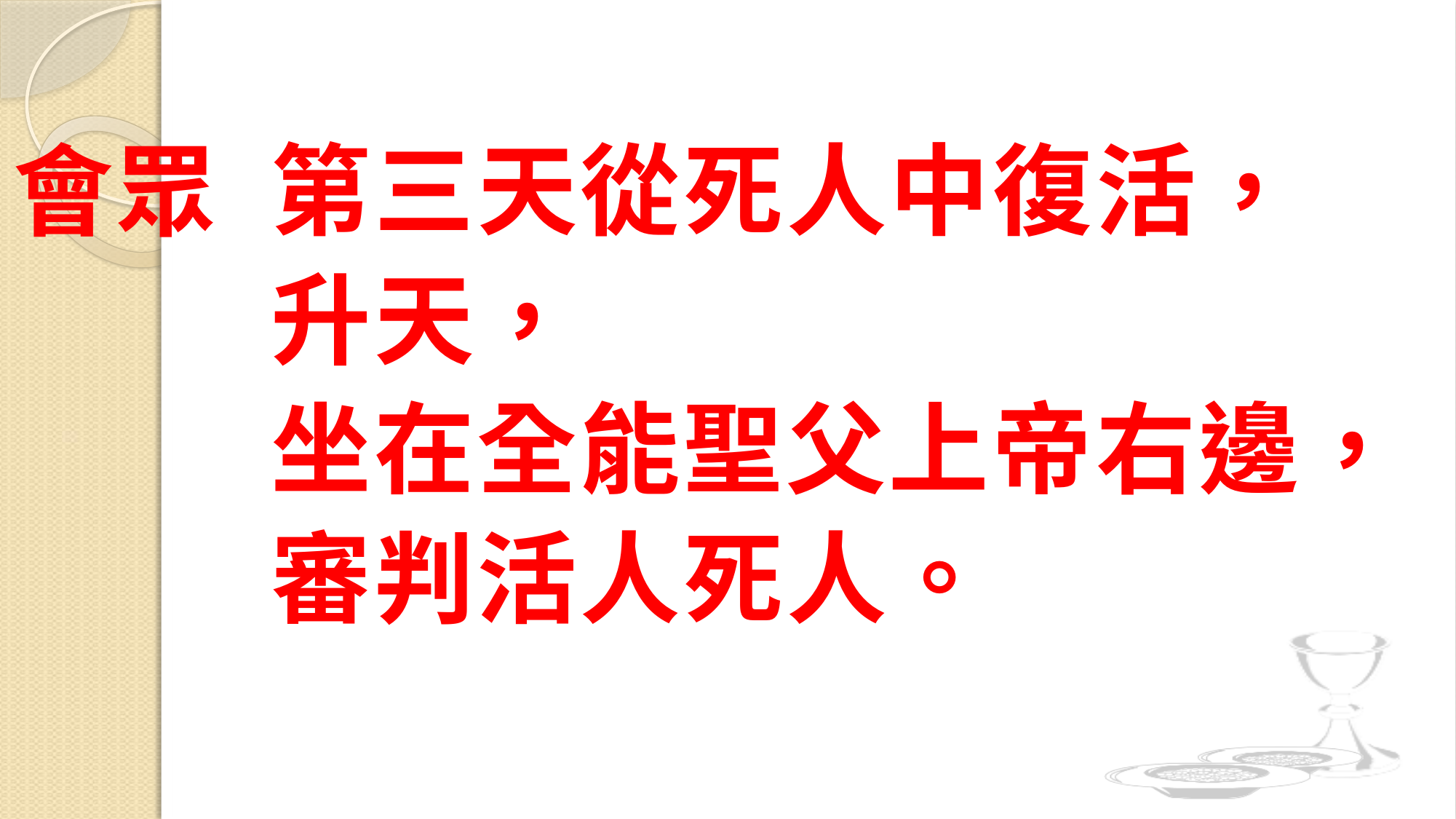

會眾
第三天從死人中復活，
升天，
坐在全能聖父上帝右邊，	將來必從那裡降臨，
審判活人死人。